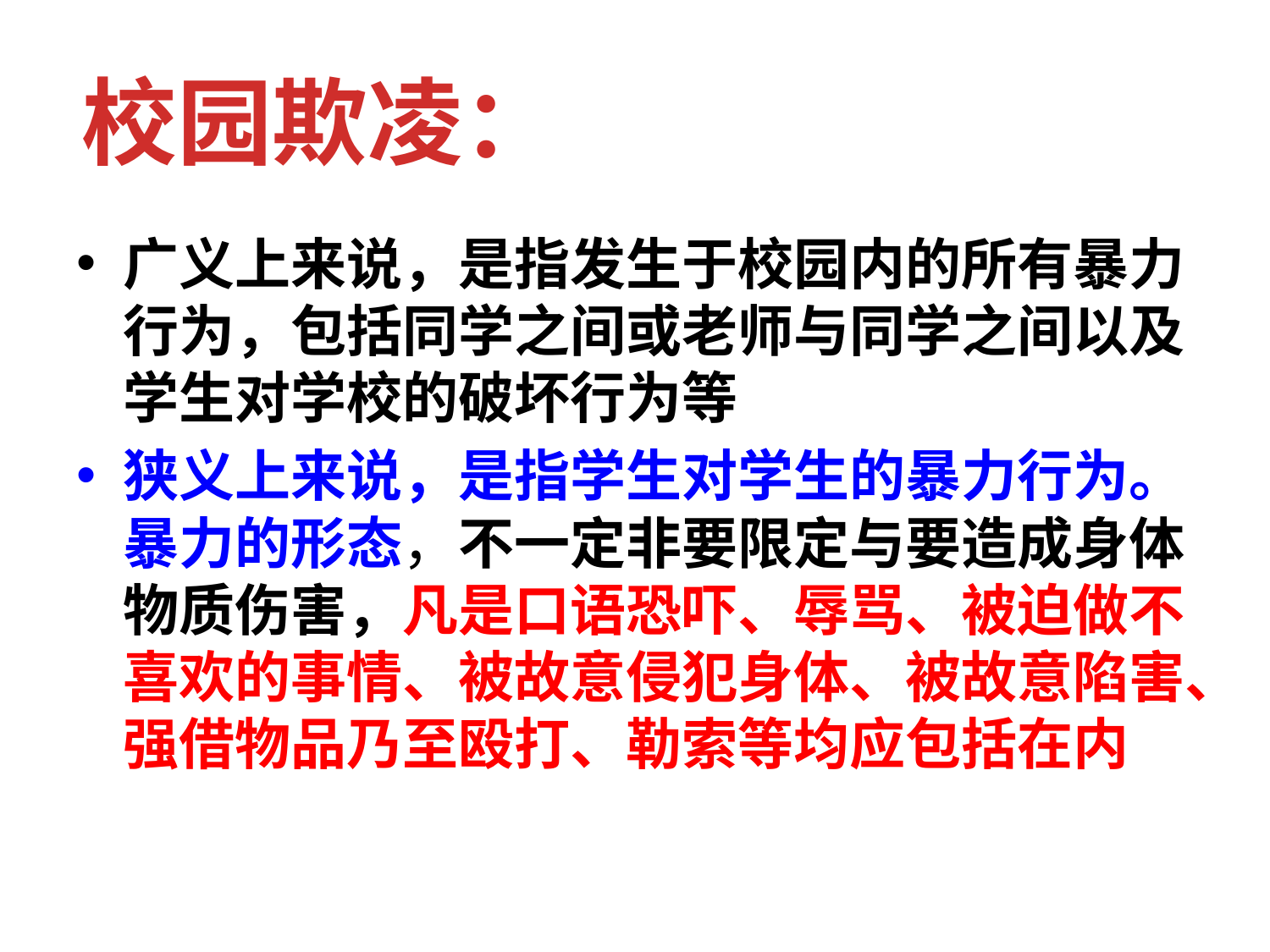

#
校园欺凌：
广义上来说，是指发生于校园内的所有暴力行为，包括同学之间或老师与同学之间以及学生对学校的破坏行为等
狭义上来说，是指学生对学生的暴力行为。暴力的形态，不一定非要限定与要造成身体物质伤害，凡是口语恐吓、辱骂、被迫做不喜欢的事情、被故意侵犯身体、被故意陷害、强借物品乃至殴打、勒索等均应包括在内